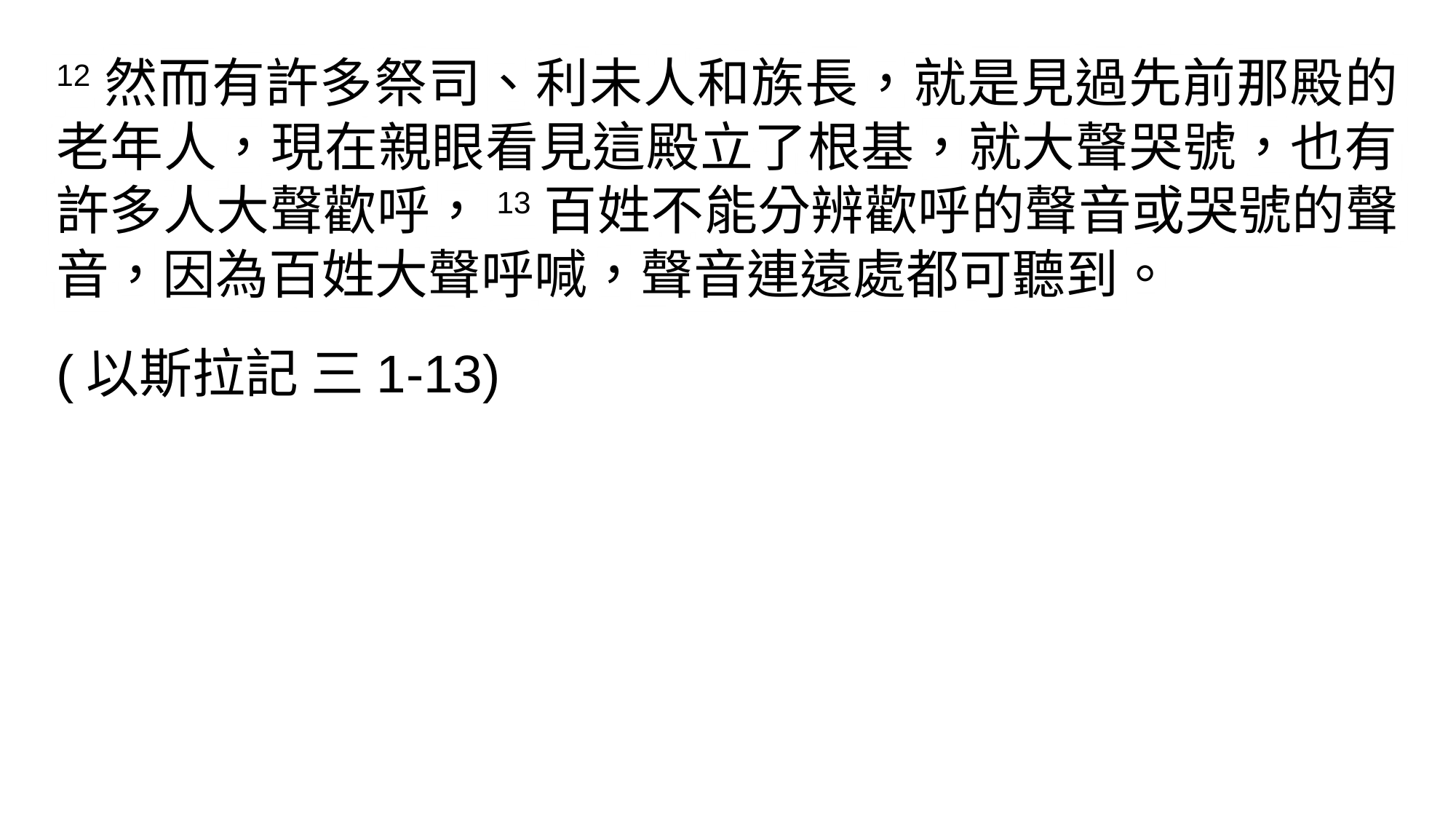

12然而有許多祭司、利未人和族長，就是見過先前那殿的老年人，現在親眼看見這殿立了根基，就大聲哭號，也有許多人大聲歡呼，13百姓不能分辨歡呼的聲音或哭號的聲音，因為百姓大聲呼喊，聲音連遠處都可聽到。
(以斯拉記 三1-13)